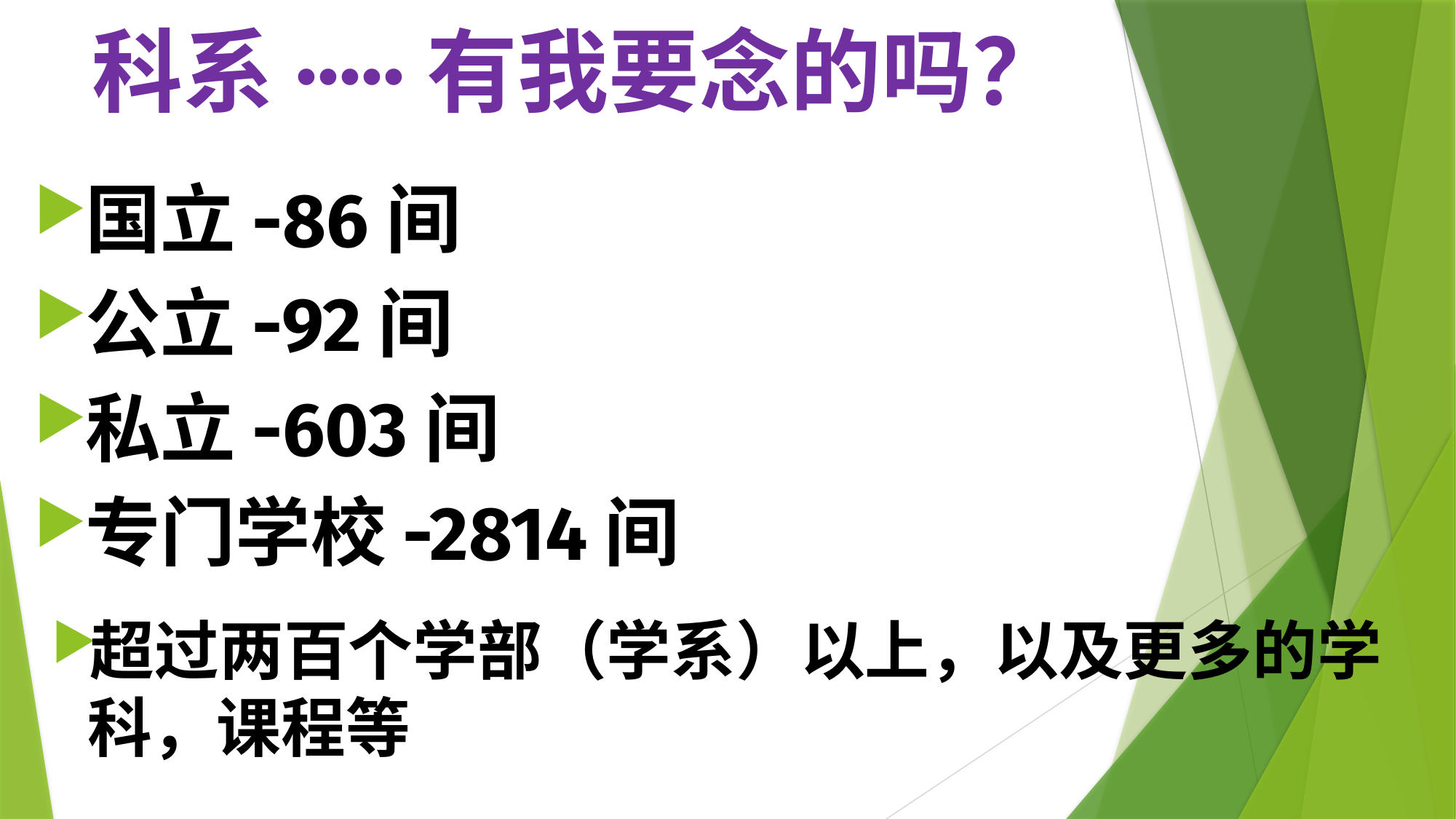

# 科系·····有我要念的吗？
国立-86间
公立-92间
私立-603间
专门学校-2814间
超过两百个学部（学系）以上，以及更多的学科，课程等